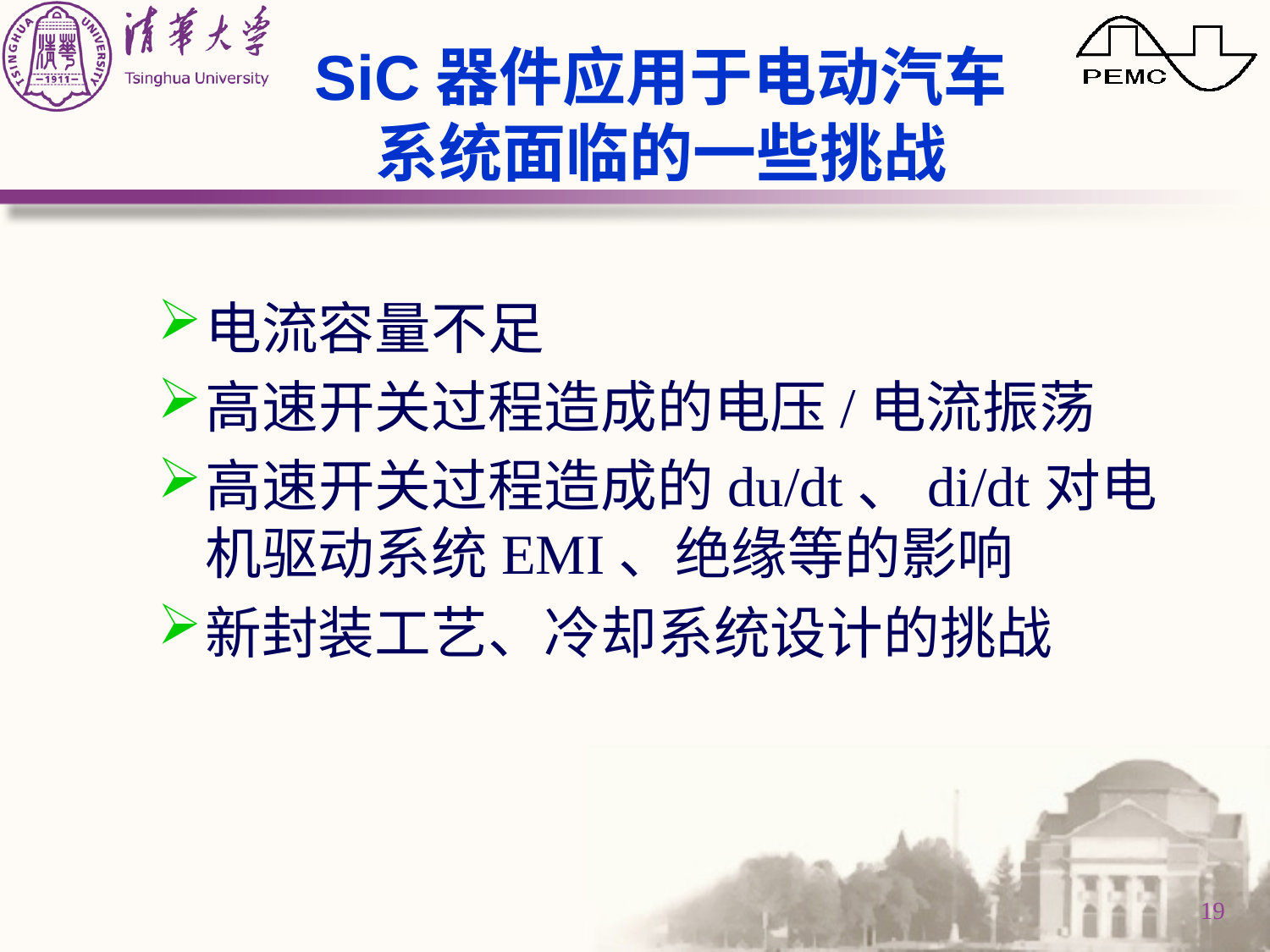

# SiC器件应用于电动汽车 系统面临的一些挑战
电流容量不足
高速开关过程造成的电压/电流振荡
高速开关过程造成的du/dt、di/dt对电机驱动系统EMI、绝缘等的影响
新封装工艺、冷却系统设计的挑战
19